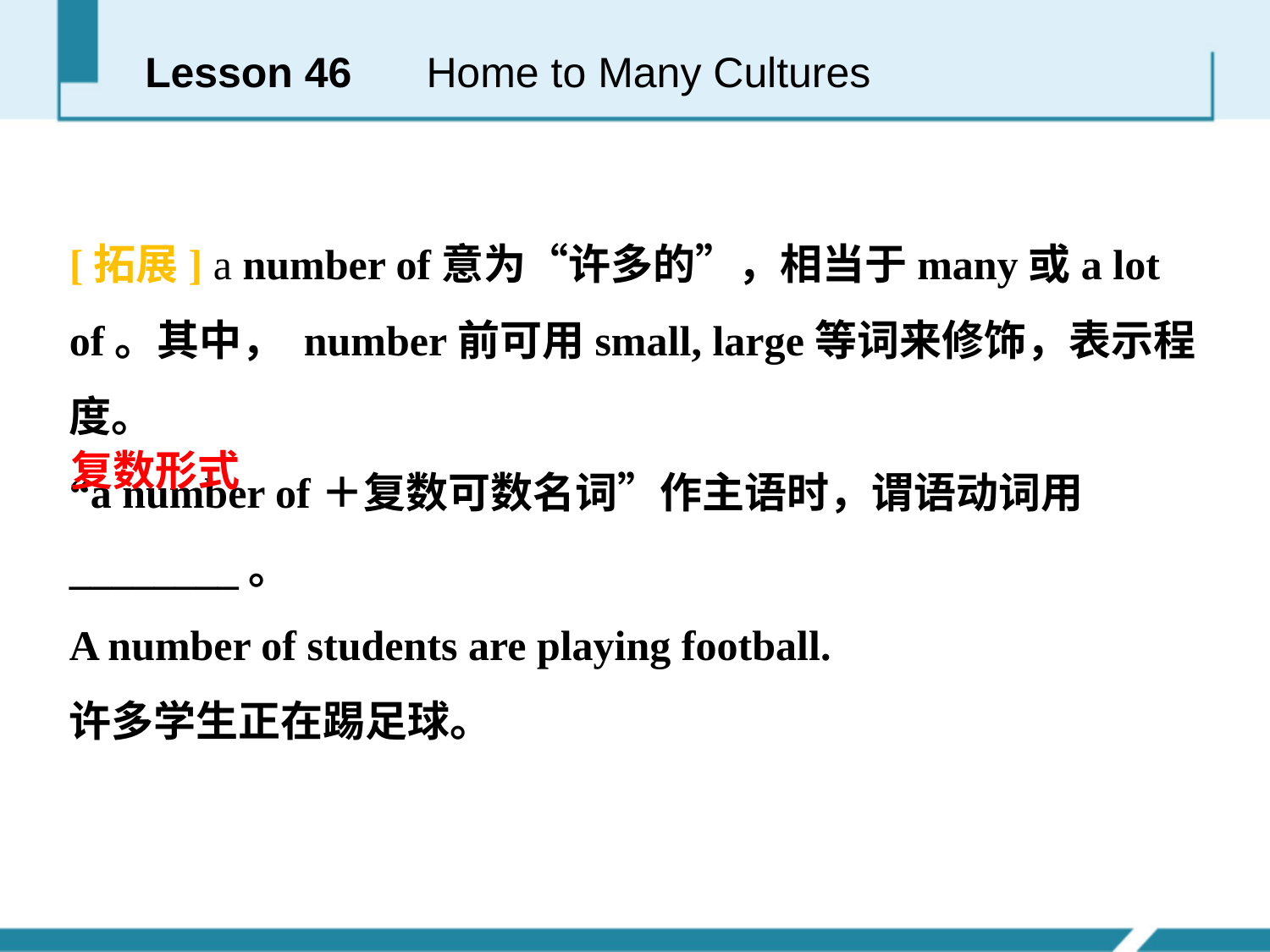

Lesson 46 　Home to Many Cultures
[拓展] a number of意为“许多的”，相当于many或a lot of。其中， number前可用small, large等词来修饰，表示程度。
“a number of＋复数可数名词”作主语时，谓语动词用________。
A number of students are playing football.
许多学生正在踢足球。
复数形式